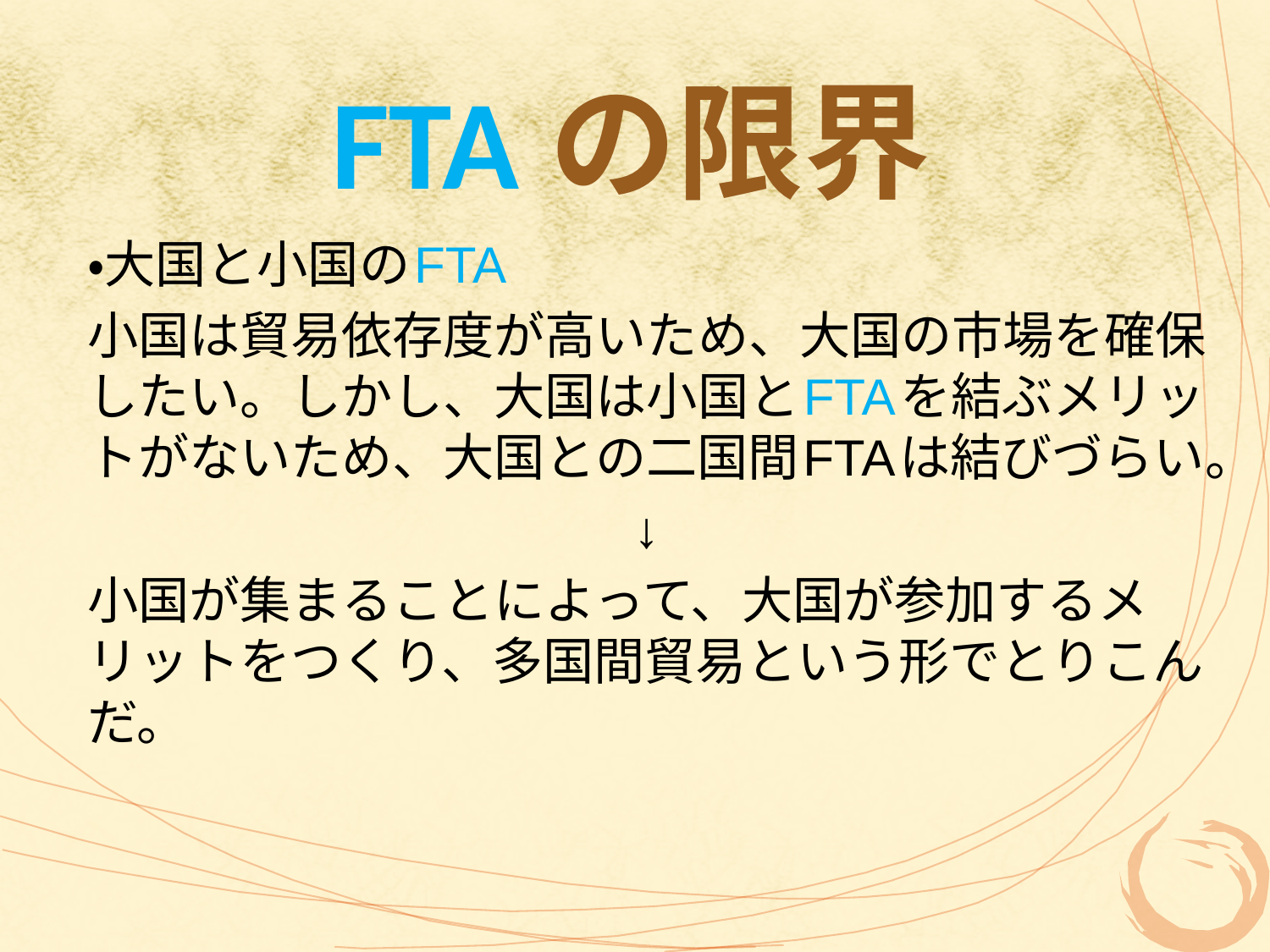

# FTAの限界
・大国と小国のFTA
小国は貿易依存度が高いため、大国の市場を確保したい。しかし、大国は小国とFTAを結ぶメリットがないため、大国との二国間FTAは結びづらい。
↓
小国が集まることによって、大国が参加するメリットをつくり、多国間貿易という形でとりこんだ。